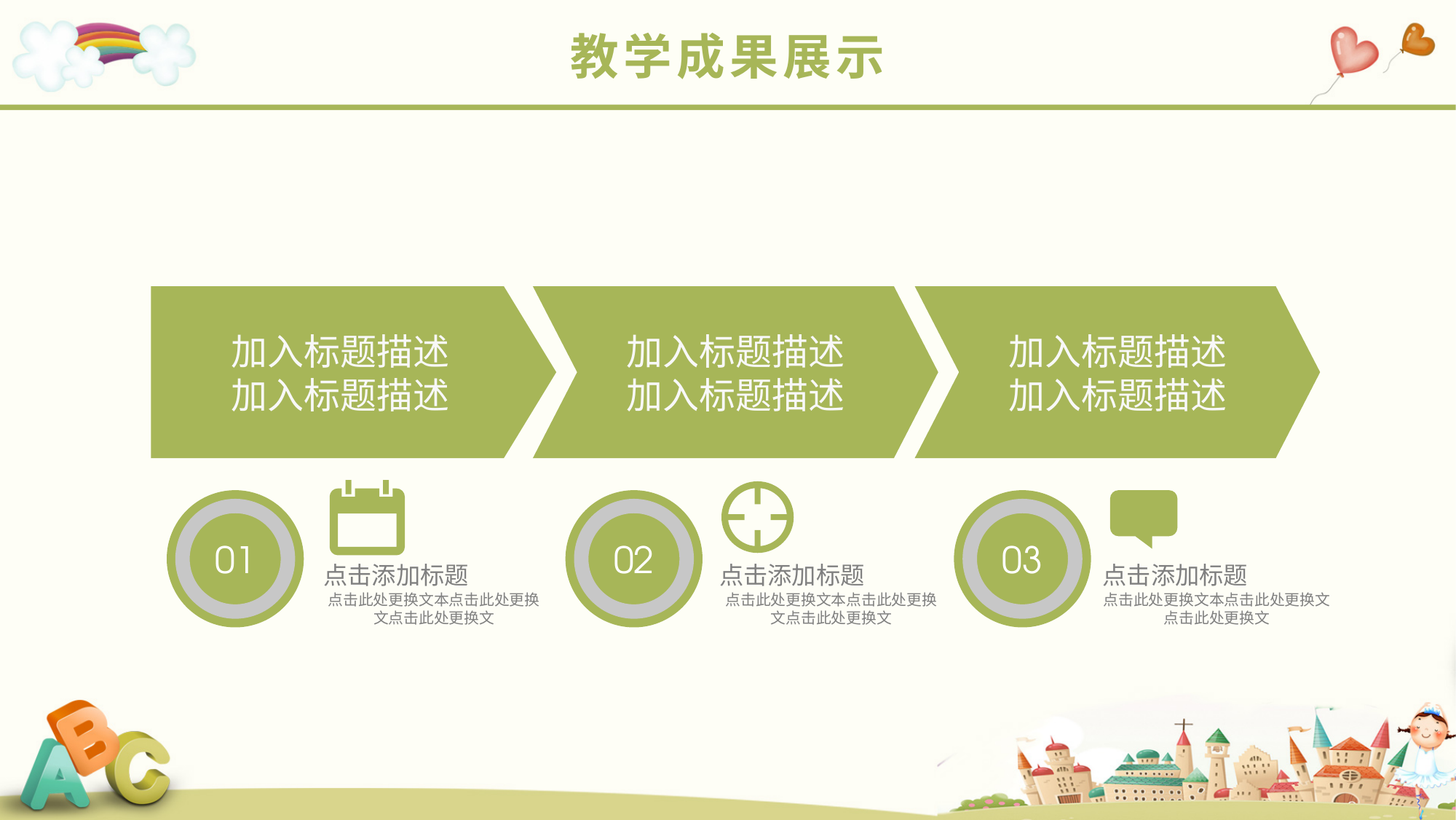

教学成果展示

加入标题描述
加入标题描述
加入标题描述
加入标题描述
加入标题描述
加入标题描述

01

02

03

点击添加标题
点击此处更换文本点击此处更换文点击此处更换文
点击添加标题
点击此处更换文本点击此处更换文点击此处更换文
点击添加标题
点击此处更换文本点击此处更换文点击此处更换文